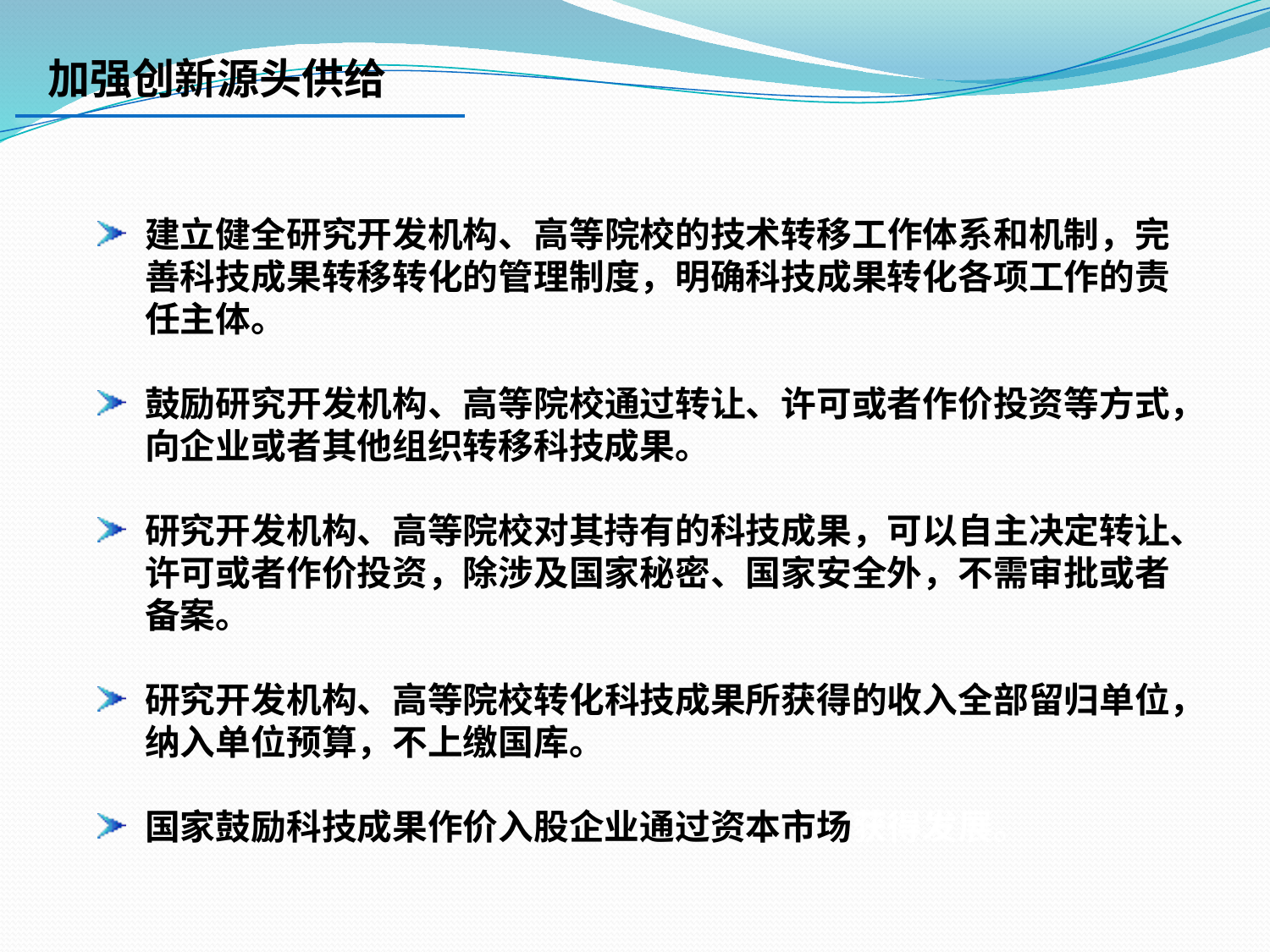

加强创新源头供给
建立健全研究开发机构、高等院校的技术转移工作体系和机制，完善科技成果转移转化的管理制度，明确科技成果转化各项工作的责任主体。

鼓励研究开发机构、高等院校通过转让、许可或者作价投资等方式，向企业或者其他组织转移科技成果。

研究开发机构、高等院校对其持有的科技成果，可以自主决定转让、许可或者作价投资，除涉及国家秘密、国家安全外，不需审批或者备案。

研究开发机构、高等院校转化科技成果所获得的收入全部留归单位，纳入单位预算，不上缴国库。

国家鼓励科技成果作价入股企业通过资本市场获得发展。